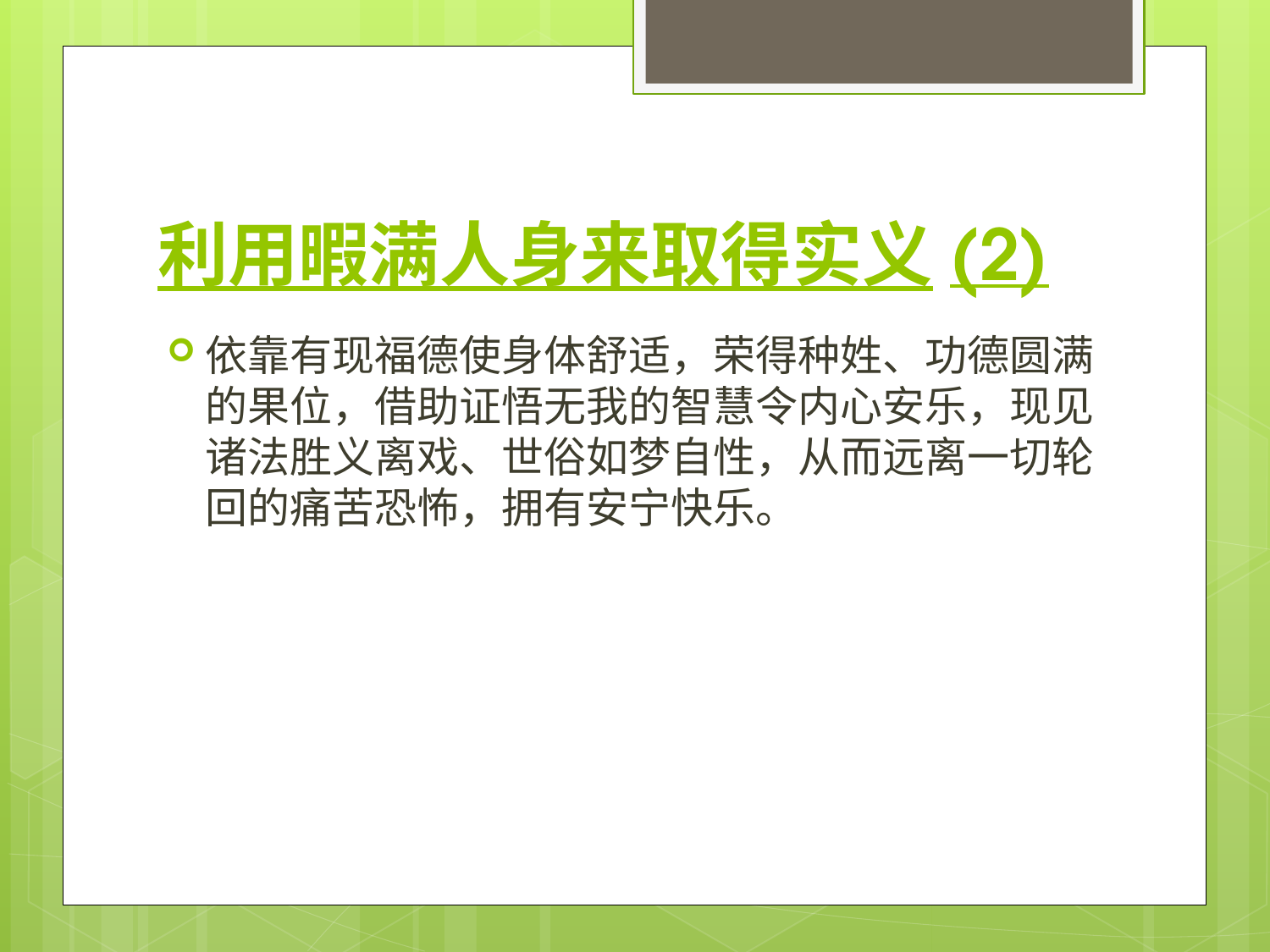

# 利用暇满人身来取得实义(2)
依靠有现福德使身体舒适，荣得种姓、功德圆满的果位，借助证悟无我的智慧令内心安乐，现见诸法胜义离戏、世俗如梦自性，从而远离一切轮回的痛苦恐怖，拥有安宁快乐。